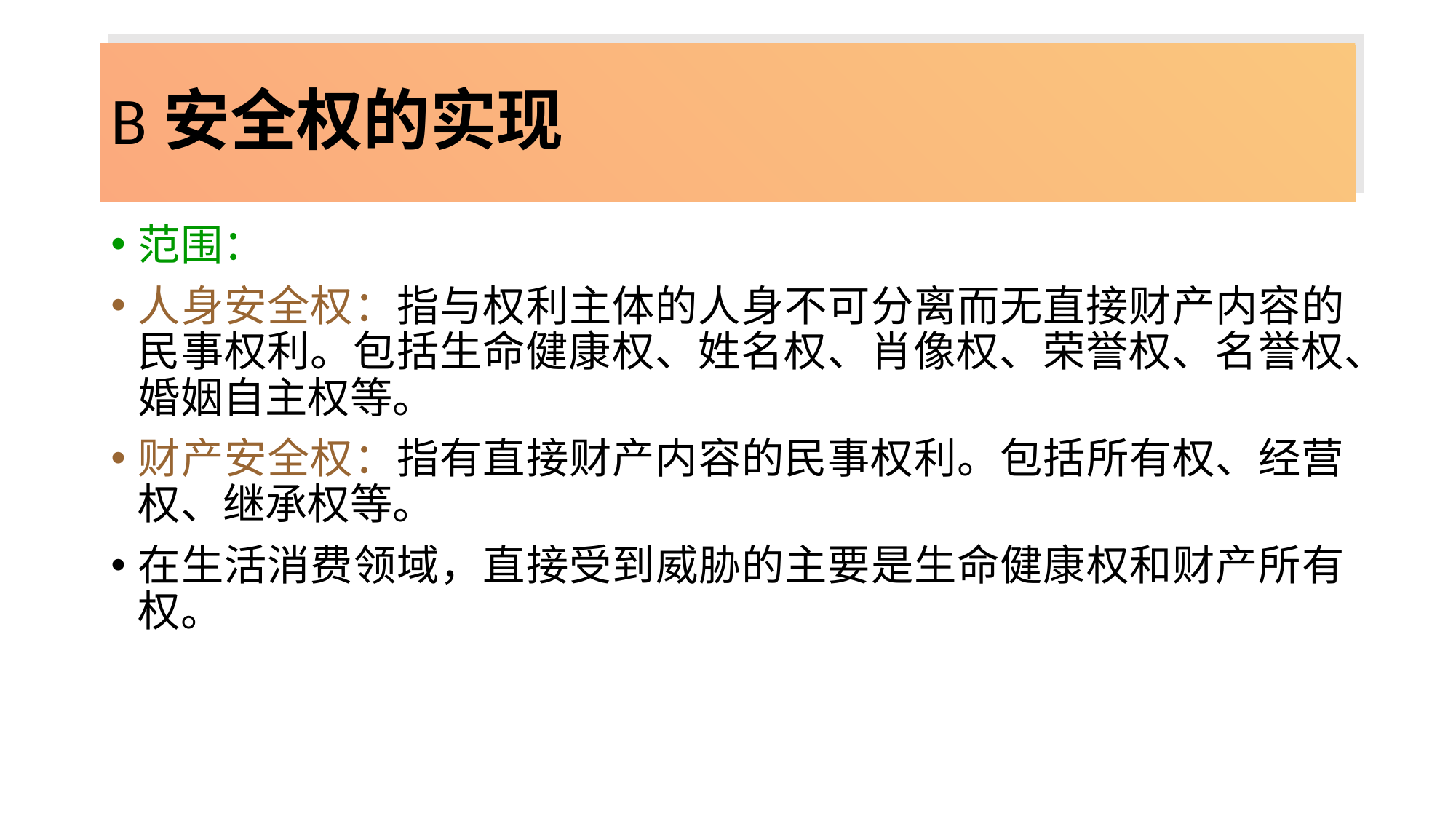

# B安全权的实现
范围：
人身安全权：指与权利主体的人身不可分离而无直接财产内容的民事权利。包括生命健康权、姓名权、肖像权、荣誉权、名誉权、婚姻自主权等。
财产安全权：指有直接财产内容的民事权利。包括所有权、经营权、继承权等。
在生活消费领域，直接受到威胁的主要是生命健康权和财产所有权。

13